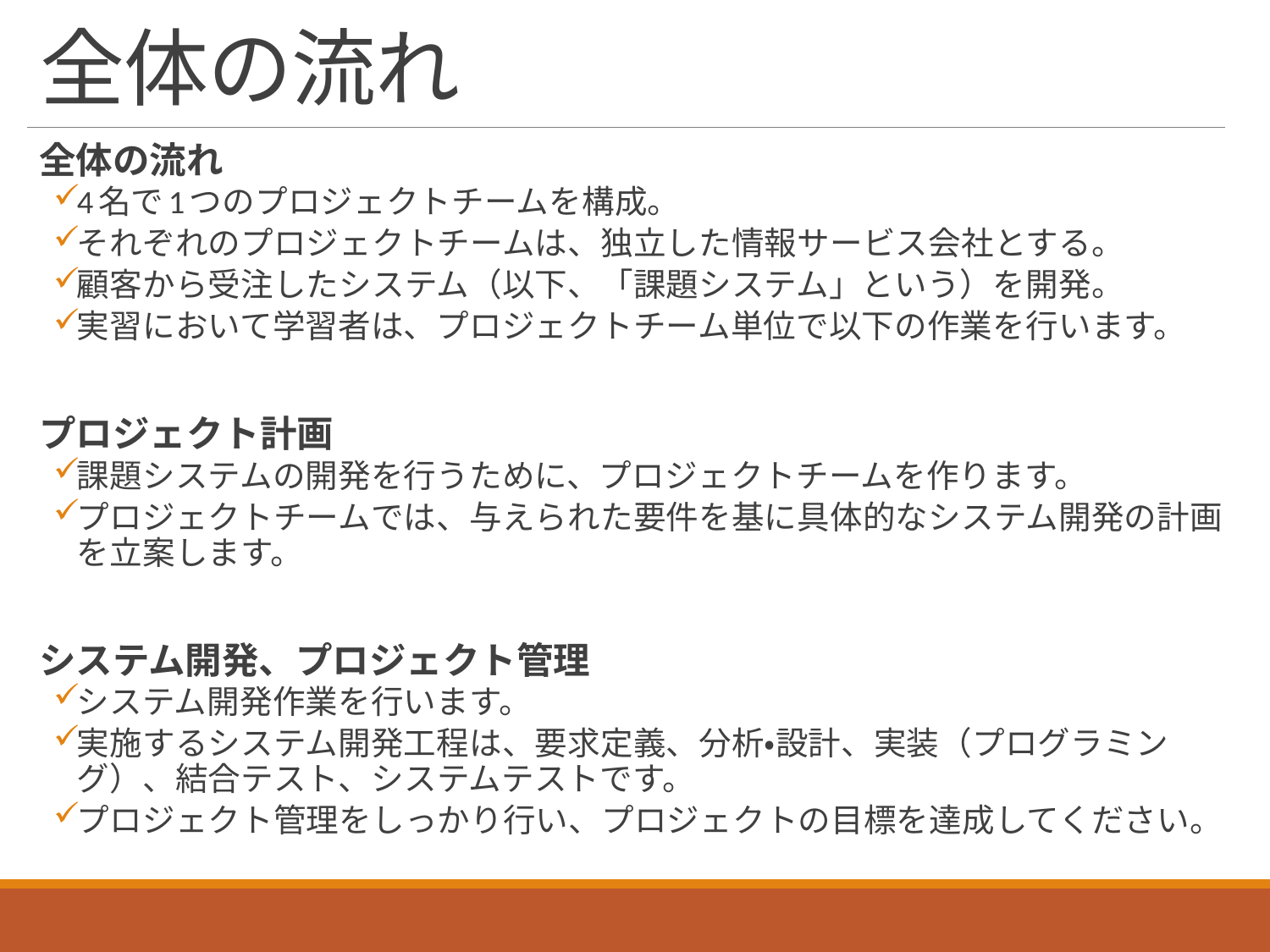

# 全体の流れ
全体の流れ
4名で1つのプロジェクトチームを構成。
それぞれのプロジェクトチームは、独立した情報サービス会社とする。
顧客から受注したシステム（以下、「課題システム」という）を開発。
実習において学習者は、プロジェクトチーム単位で以下の作業を行います。

プロジェクト計画
課題システムの開発を行うために、プロジェクトチームを作ります。
プロジェクトチームでは、与えられた要件を基に具体的なシステム開発の計画を立案します。

システム開発、プロジェクト管理
システム開発作業を行います。
実施するシステム開発工程は、要求定義、分析・設計、実装（プログラミング）、結合テスト、システムテストです。
プロジェクト管理をしっかり行い、プロジェクトの目標を達成してください。